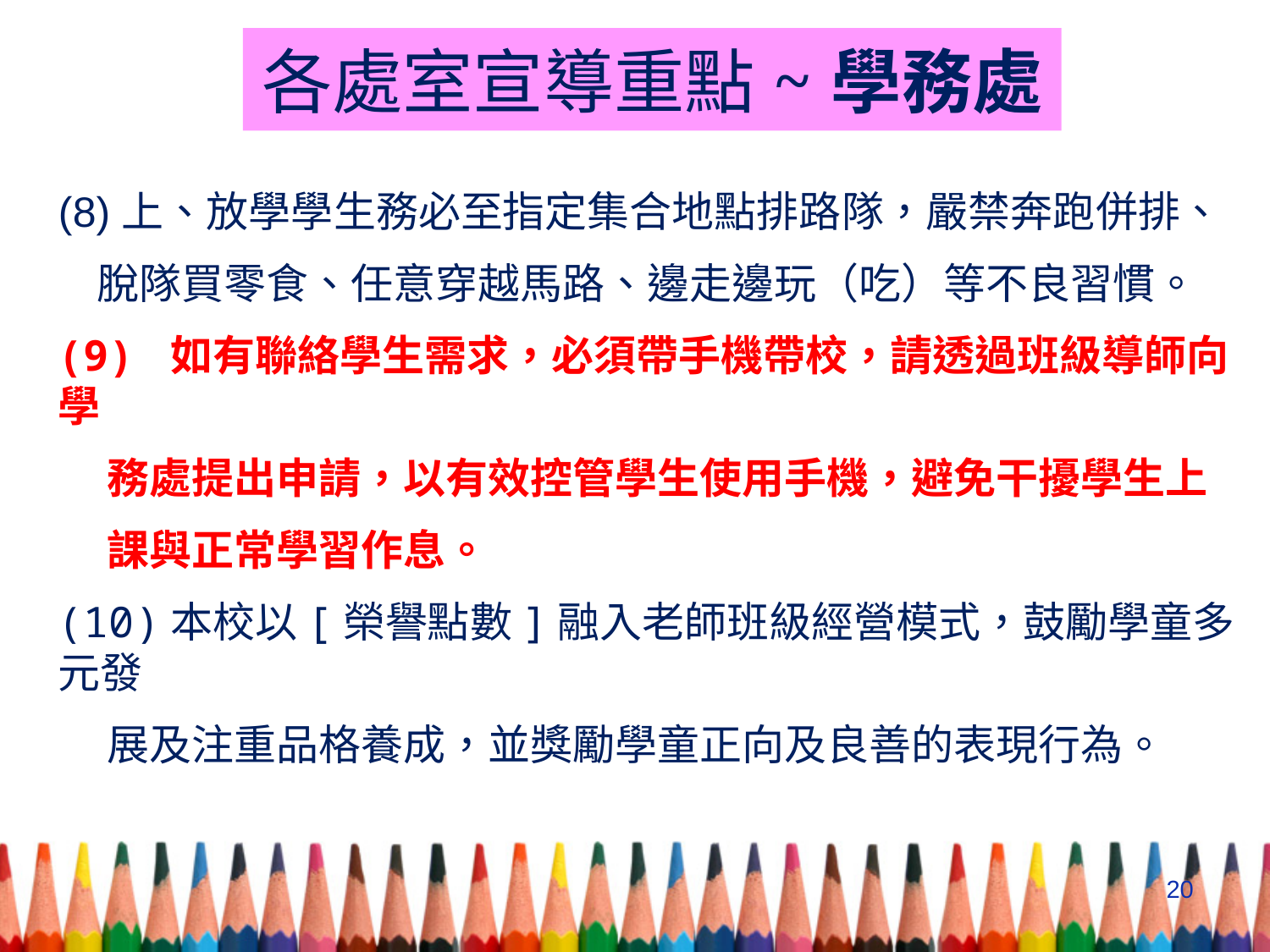

# 各處室宣導重點~學務處
上、放學學生務必至指定集合地點排路隊，嚴禁奔跑併排、
   脫隊買零食、任意穿越馬路、邊走邊玩（吃）等不良習慣。
(9) 如有聯絡學生需求，必須帶手機帶校，請透過班級導師向學
    務處提出申請，以有效控管學生使用手機，避免干擾學生上
    課與正常學習作息。
(10)本校以[榮譽點數]融入老師班級經營模式，鼓勵學童多元發
    展及注重品格養成，並獎勵學童正向及良善的表現行為。

20